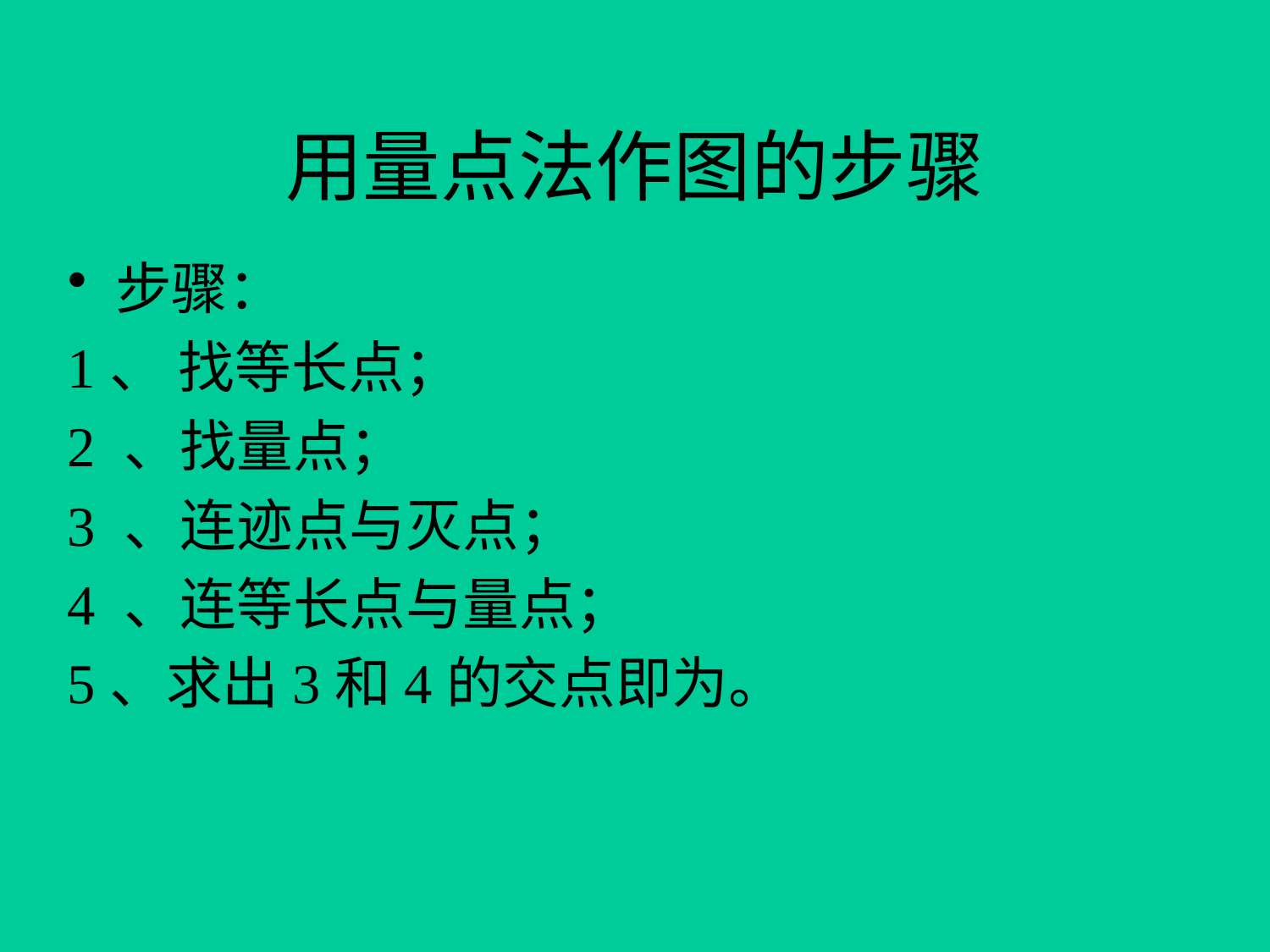

# 用量点法作图的步骤
步骤：
1、 找等长点；
2 、找量点；
3 、连迹点与灭点；
4 、连等长点与量点；
5、求出3和4的交点即为。